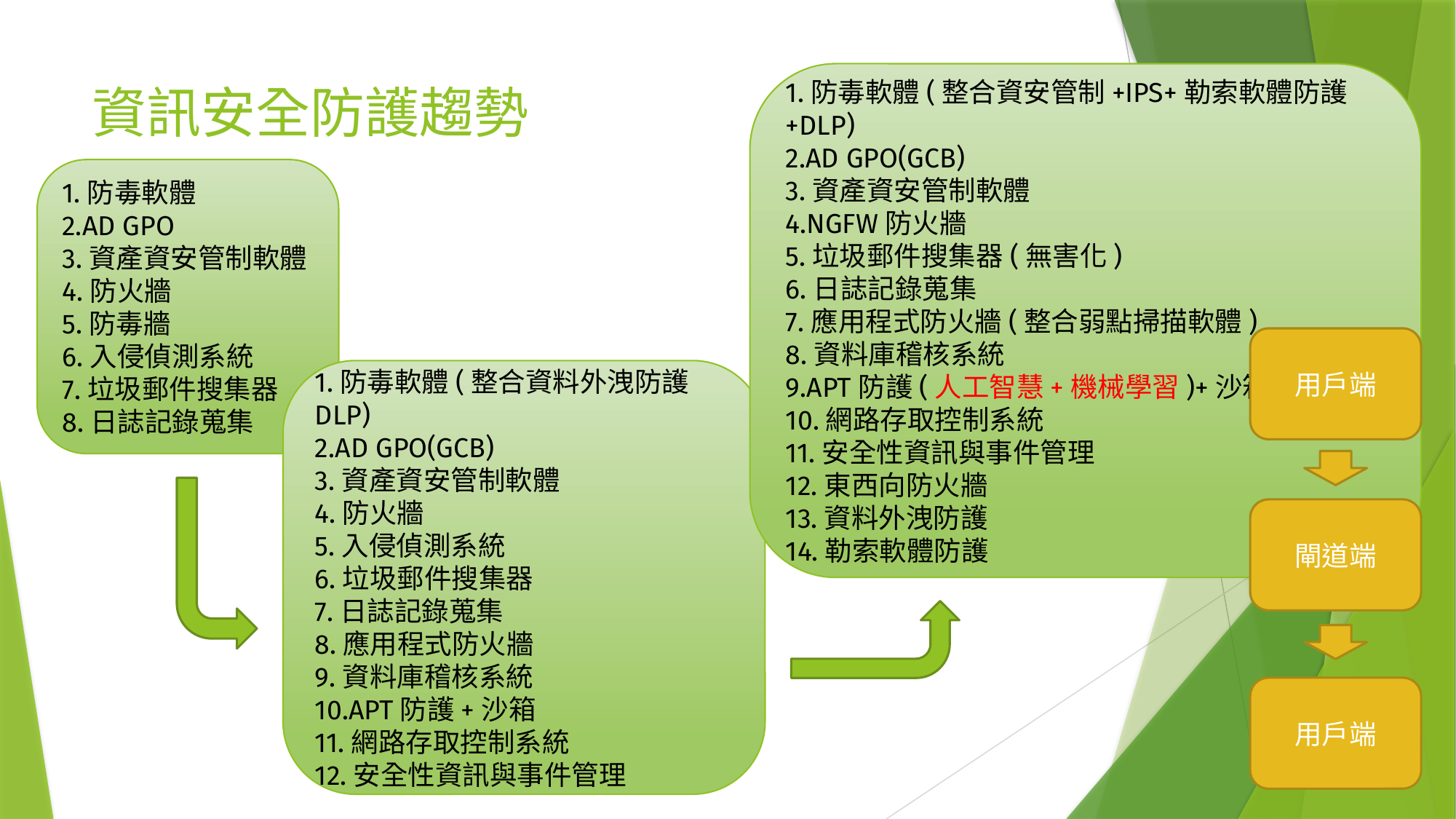

1.防毒軟體(整合資安管制+IPS+勒索軟體防護+DLP)
2.AD GPO(GCB)
3.資產資安管制軟體
4.NGFW防火牆
5.垃圾郵件搜集器(無害化)
6.日誌記錄蒐集
7.應用程式防火牆(整合弱點掃描軟體)
8.資料庫稽核系統
9.APT防護(人工智慧+機械學習)+沙箱
10.網路存取控制系統
11.安全性資訊與事件管理
12.東西向防火牆
13.資料外洩防護
14.勒索軟體防護
# 資訊安全防護趨勢
1.防毒軟體
2.AD GPO
3.資產資安管制軟體
4.防火牆
5.防毒牆
6.入侵偵測系統
7.垃圾郵件搜集器
8.日誌記錄蒐集
用戶端
1.防毒軟體(整合資料外洩防護DLP)
2.AD GPO(GCB)
3.資產資安管制軟體
4.防火牆
5.入侵偵測系統
6.垃圾郵件搜集器
7.日誌記錄蒐集
8.應用程式防火牆
9.資料庫稽核系統
10.APT防護+沙箱
11.網路存取控制系統
12.安全性資訊與事件管理

閘道端

用戶端